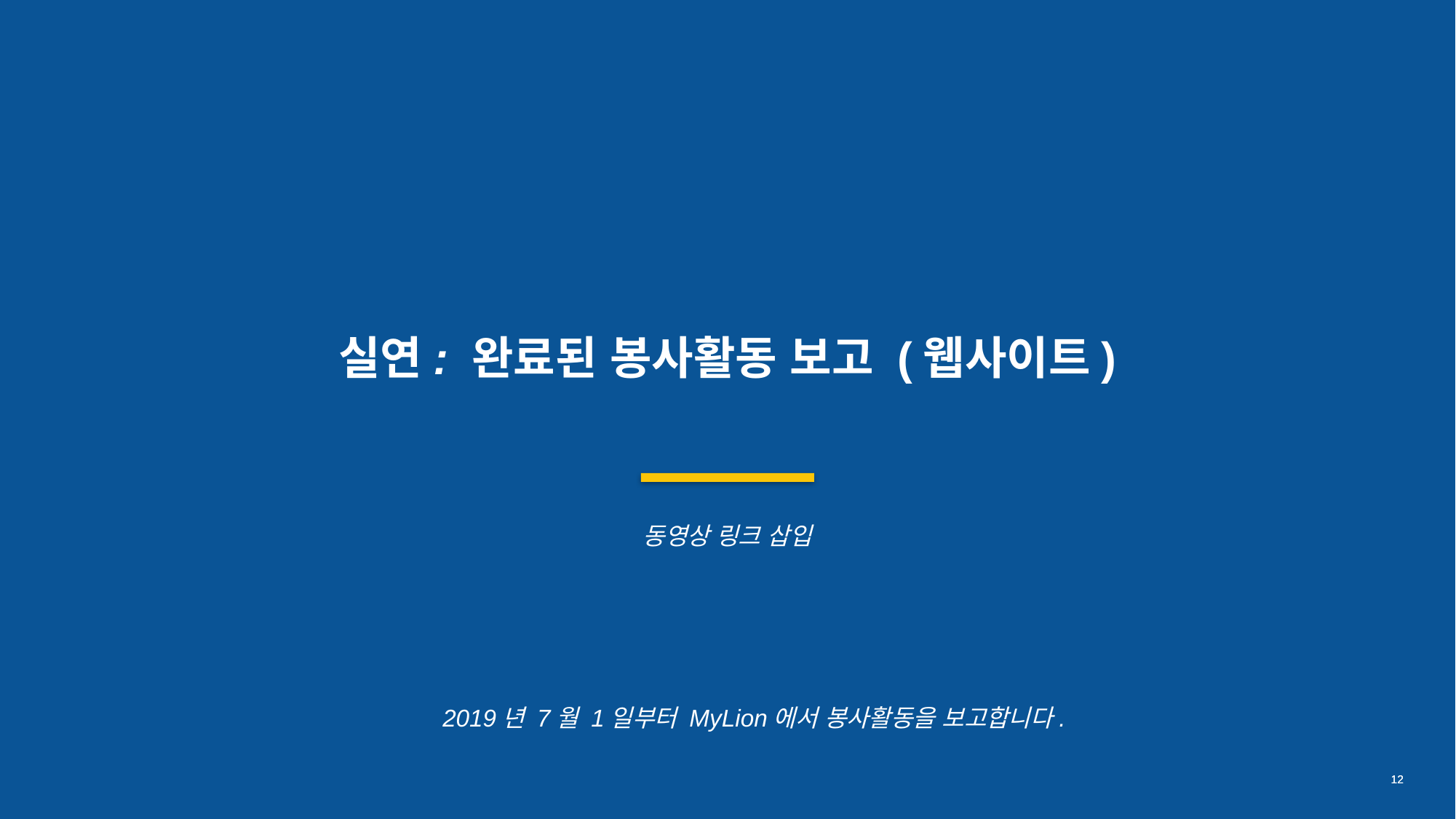

실연: 완료된 봉사활동 보고 (웹사이트)
동영상 링크 삽입
2019년 7월 1일부터 MyLion에서 봉사활동을 보고합니다.